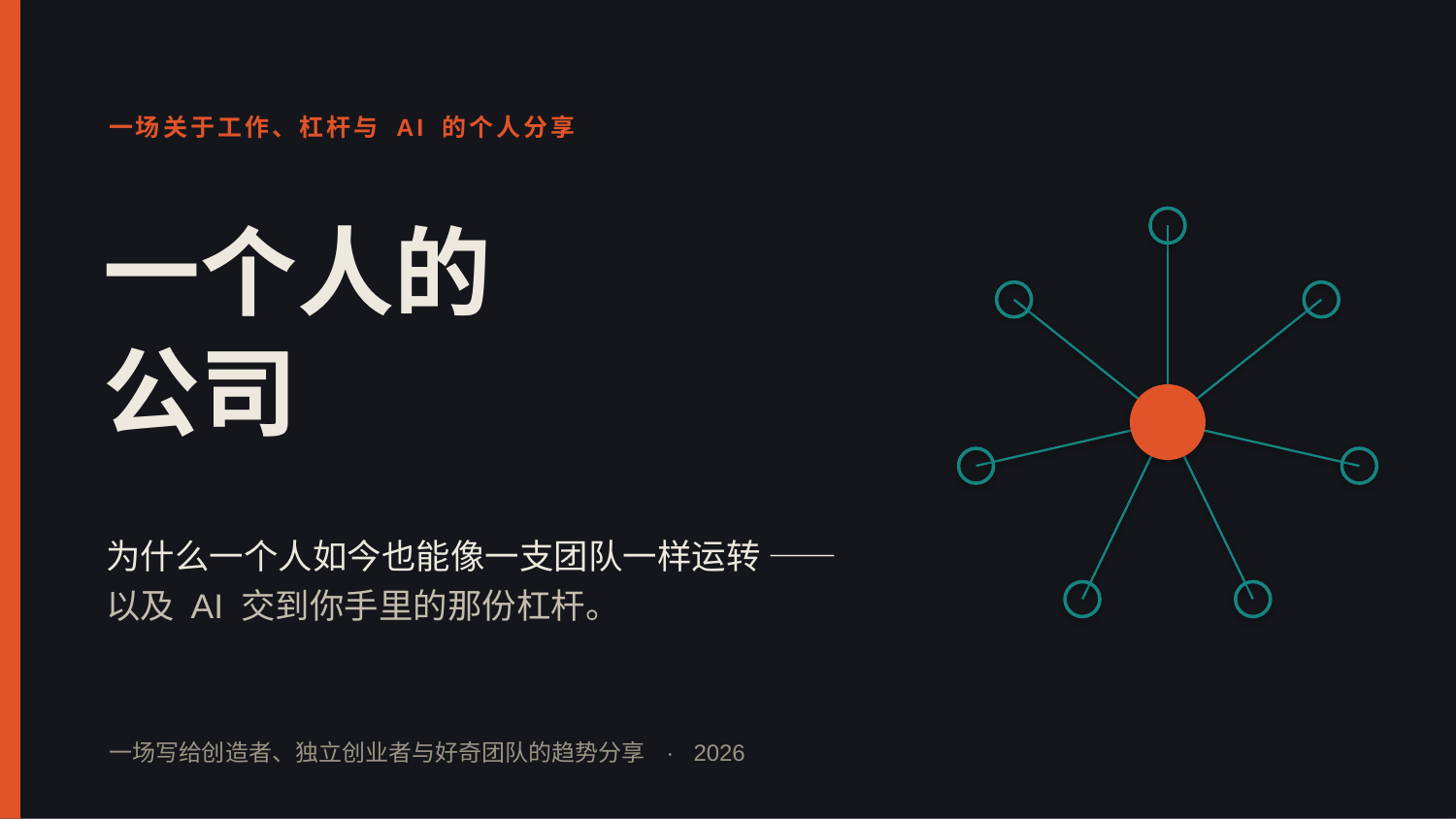

一场关于工作、杠杆与 AI 的个人分享
一个人的
公司

为什么一个人如今也能像一支团队一样运转 ——
以及 AI 交到你手里的那份杠杆。

一场写给创造者、独立创业者与好奇团队的趋势分享   ·   2026